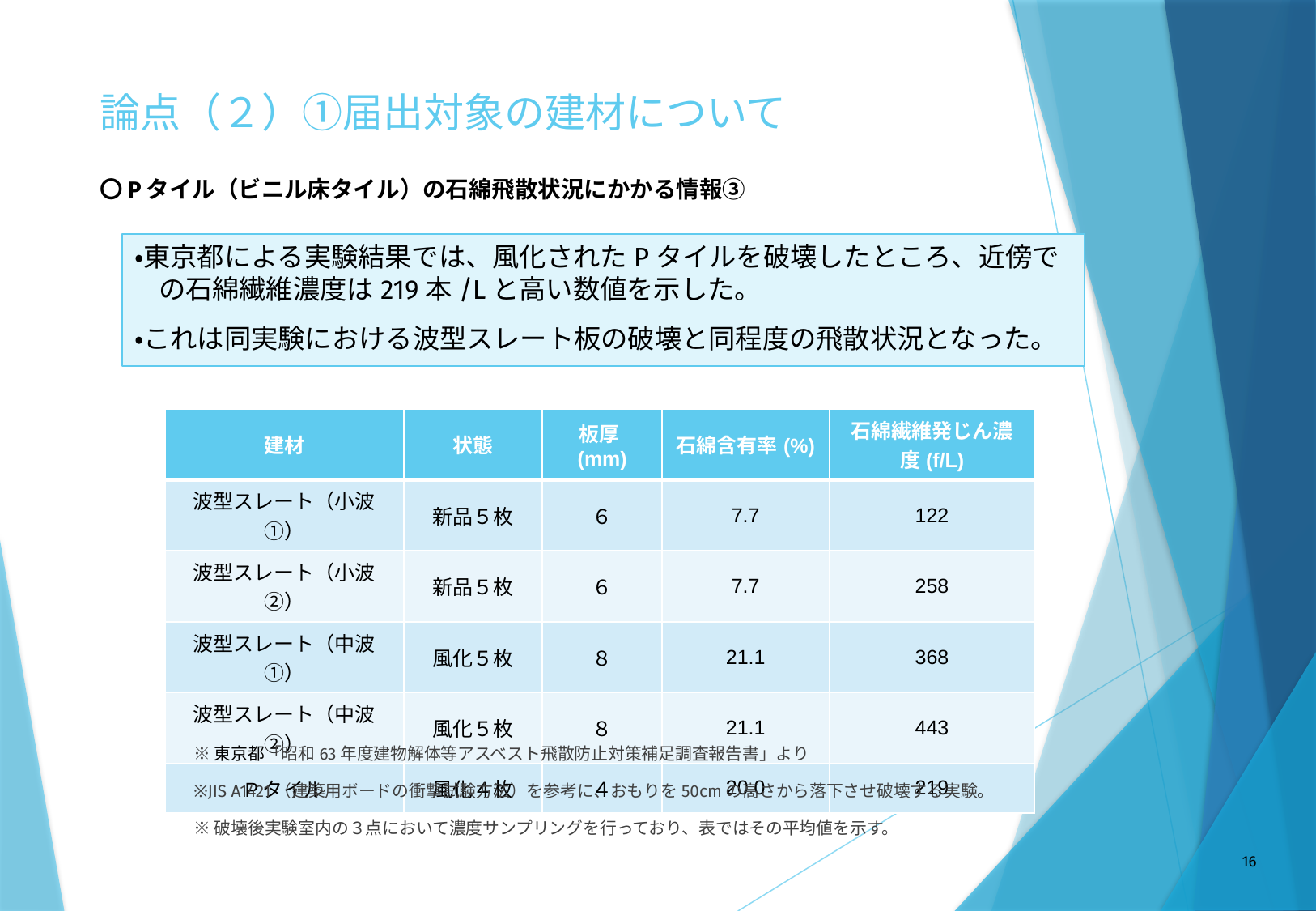

# 論点（２）①届出対象の建材について
〇Pタイル（ビニル床タイル）の石綿飛散状況にかかる情報③
・東京都による実験結果では、風化されたPタイルを破壊したところ、近傍での石綿繊維濃度は219本/Lと高い数値を示した。
・これは同実験における波型スレート板の破壊と同程度の飛散状況となった。
| 建材 | 状態 | 板厚(mm) | 石綿含有率(%) | 石綿繊維発じん濃度(f/L) |
| --- | --- | --- | --- | --- |
| 波型スレート（小波①） | 新品５枚 | ６ | 7.7 | 122 |
| 波型スレート（小波②） | 新品５枚 | ６ | 7.7 | 258 |
| 波型スレート（中波①） | 風化５枚 | ８ | 21.1 | 368 |
| 波型スレート（中波②） | 風化５枚 | ８ | 21.1 | 443 |
| Pタイル | 風化４枚 | ４ | 20.0 | 219 |
※東京都「昭和63年度建物解体等アスベスト飛散防止対策補足調査報告書」より
※JIS A1421（建築用ボードの衝撃試験方法）を参考に、おもりを50cmの高さから落下させ破壊する実験。
※破壊後実験室内の３点において濃度サンプリングを行っており、表ではその平均値を示す。
16